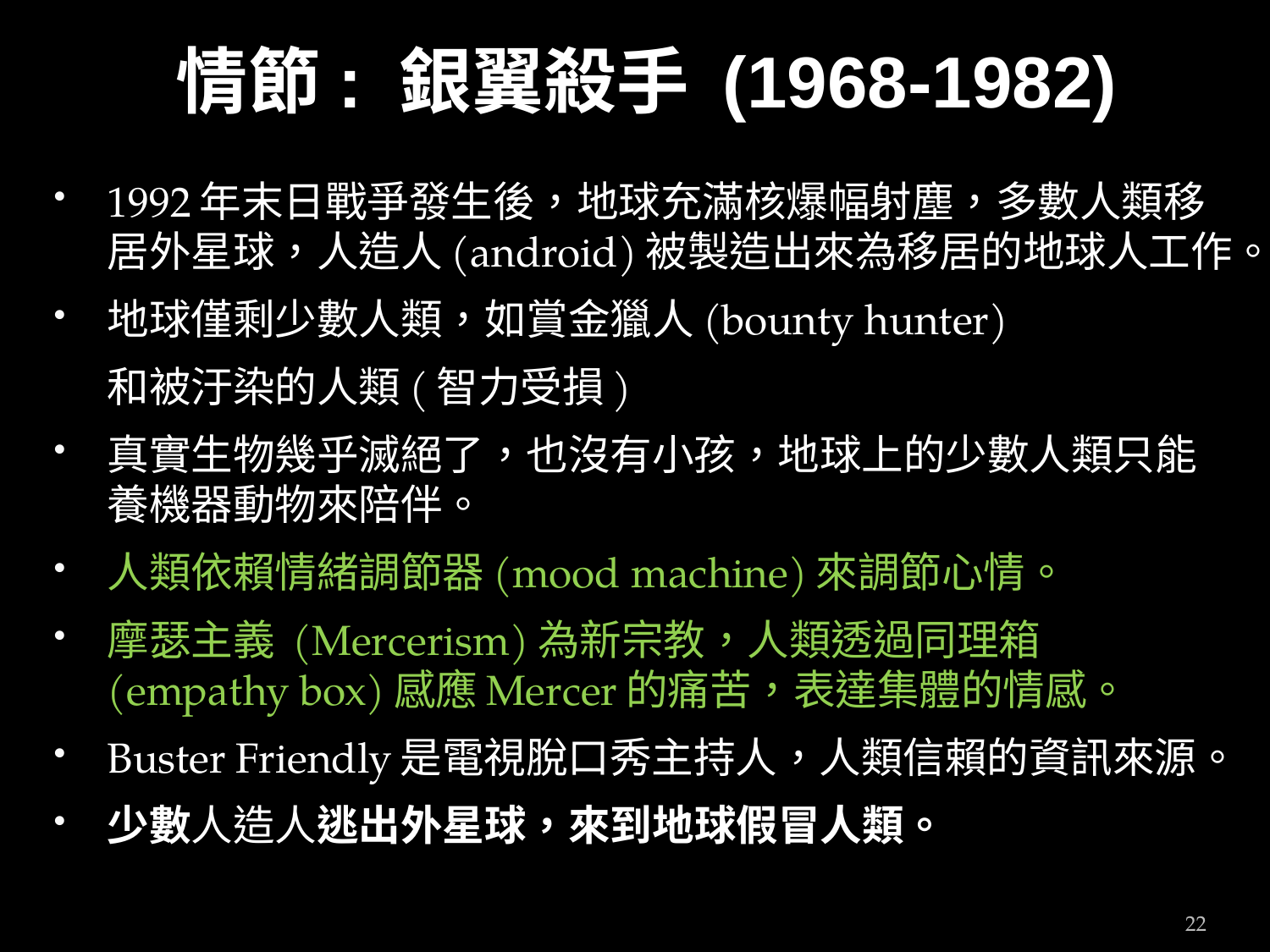

# 情節: 銀翼殺手 (1968-1982)
1992年末日戰爭發生後，地球充滿核爆幅射塵，多數人類移居外星球，人造人(android)被製造出來為移居的地球人工作。
地球僅剩少數人類，如賞金獵人(bounty hunter)
	和被汙染的人類(智力受損)
真實生物幾乎滅絕了，也沒有小孩，地球上的少數人類只能養機器動物來陪伴。
人類依賴情緒調節器(mood machine)來調節心情。
摩瑟主義 (Mercerism)為新宗教，人類透過同理箱 (empathy box)感應Mercer的痛苦，表達集體的情感。
Buster Friendly是電視脫口秀主持人，人類信賴的資訊來源。
少數人造人逃出外星球，來到地球假冒人類。
22